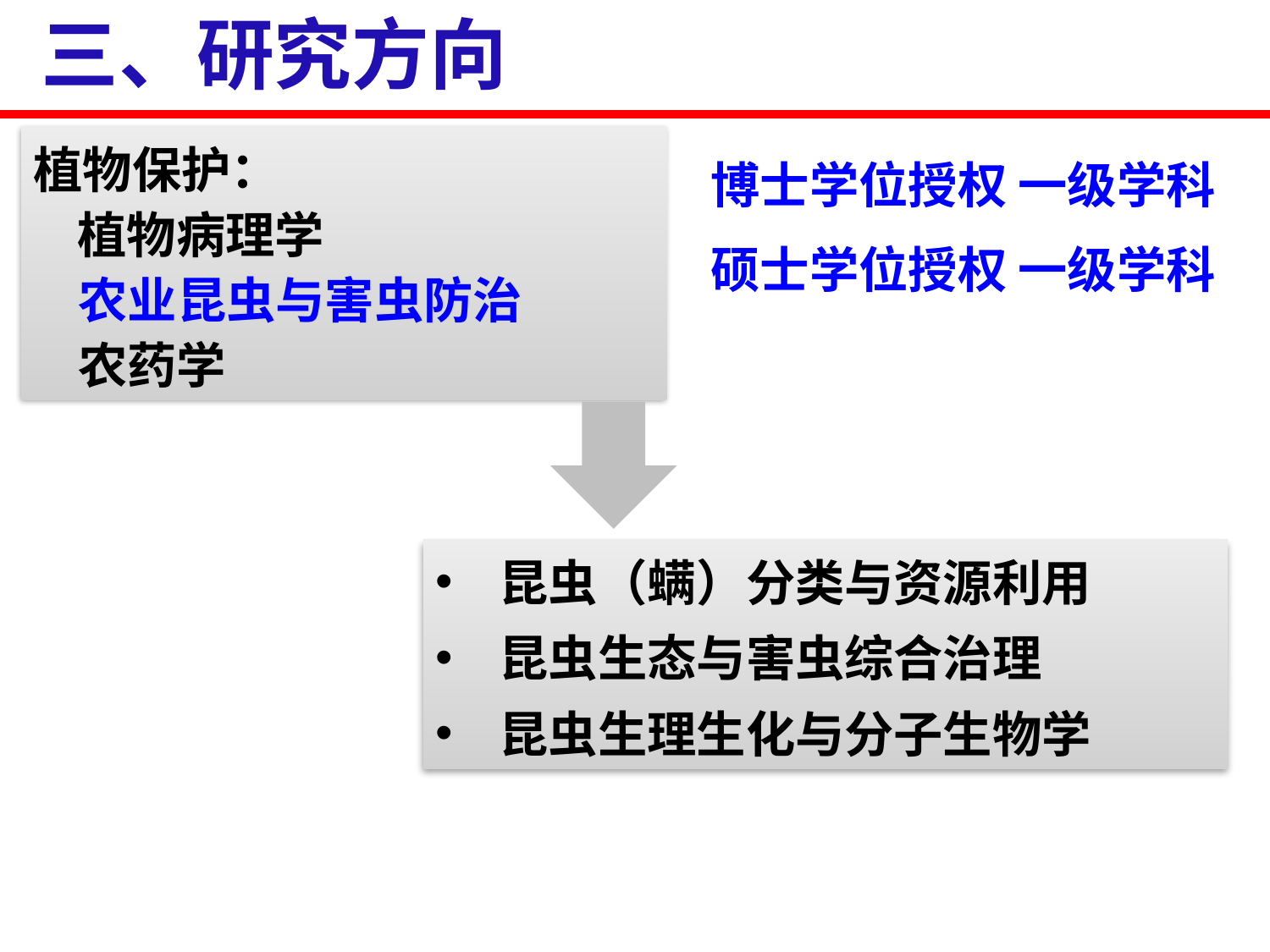

三、研究方向
植物保护：
    植物病理学       
    农业昆虫与害虫防治       
    农药学
博士学位授权 一级学科

硕士学位授权 一级学科

昆虫（螨）分类与资源利用
昆虫生态与害虫综合治理
昆虫生理生化与分子生物学